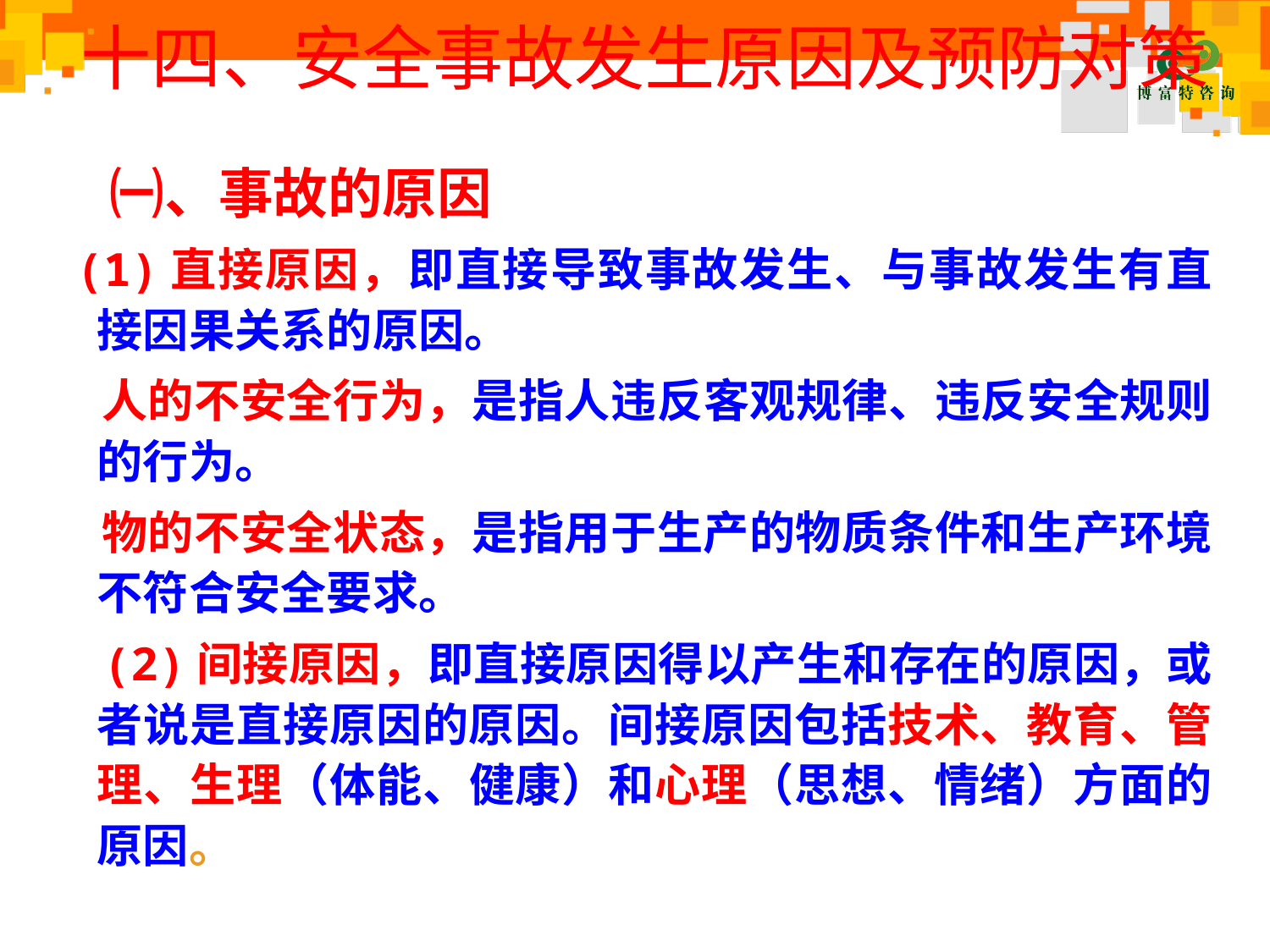

# 十四、安全事故发生原因及预防对策
    ㈠、事故的原因
  (1)直接原因，即直接导致事故发生、与事故发生有直接因果关系的原因。
    人的不安全行为，是指人违反客观规律、违反安全规则的行为。
    物的不安全状态，是指用于生产的物质条件和生产环境不符合安全要求。
  (2)间接原因，即直接原因得以产生和存在的原因，或者说是直接原因的原因。间接原因包括技术、教育、管理、生理（体能、健康）和心理（思想、情绪）方面的原因。